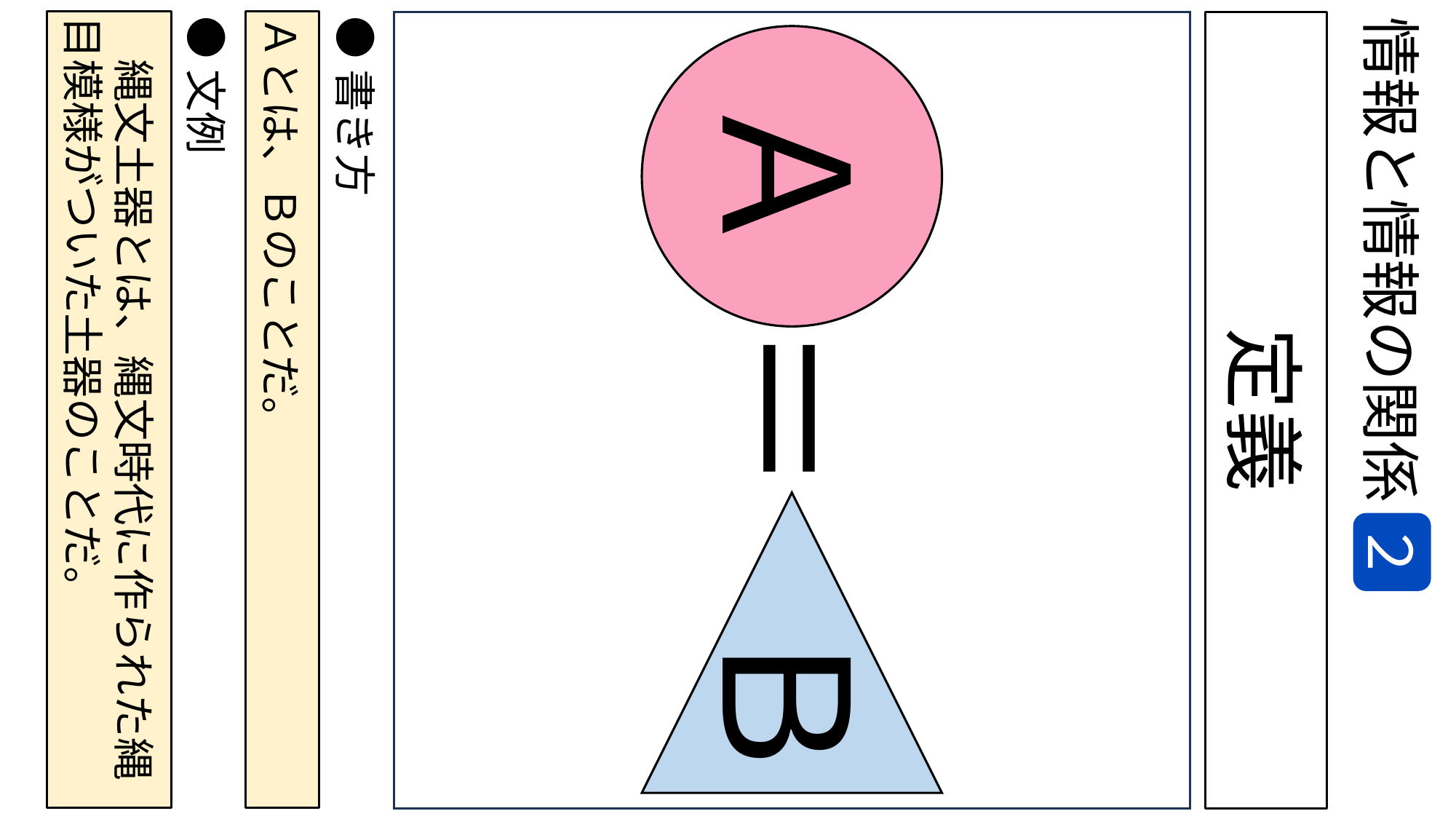

縄文土器とは、縄文時代に作られた縄目模様がついた土器のことだ。
●文例
Ａとは、Ｂのことだ。
●書き方

定義
情報と情報の関係

Ａ
＝

２
Ｂ